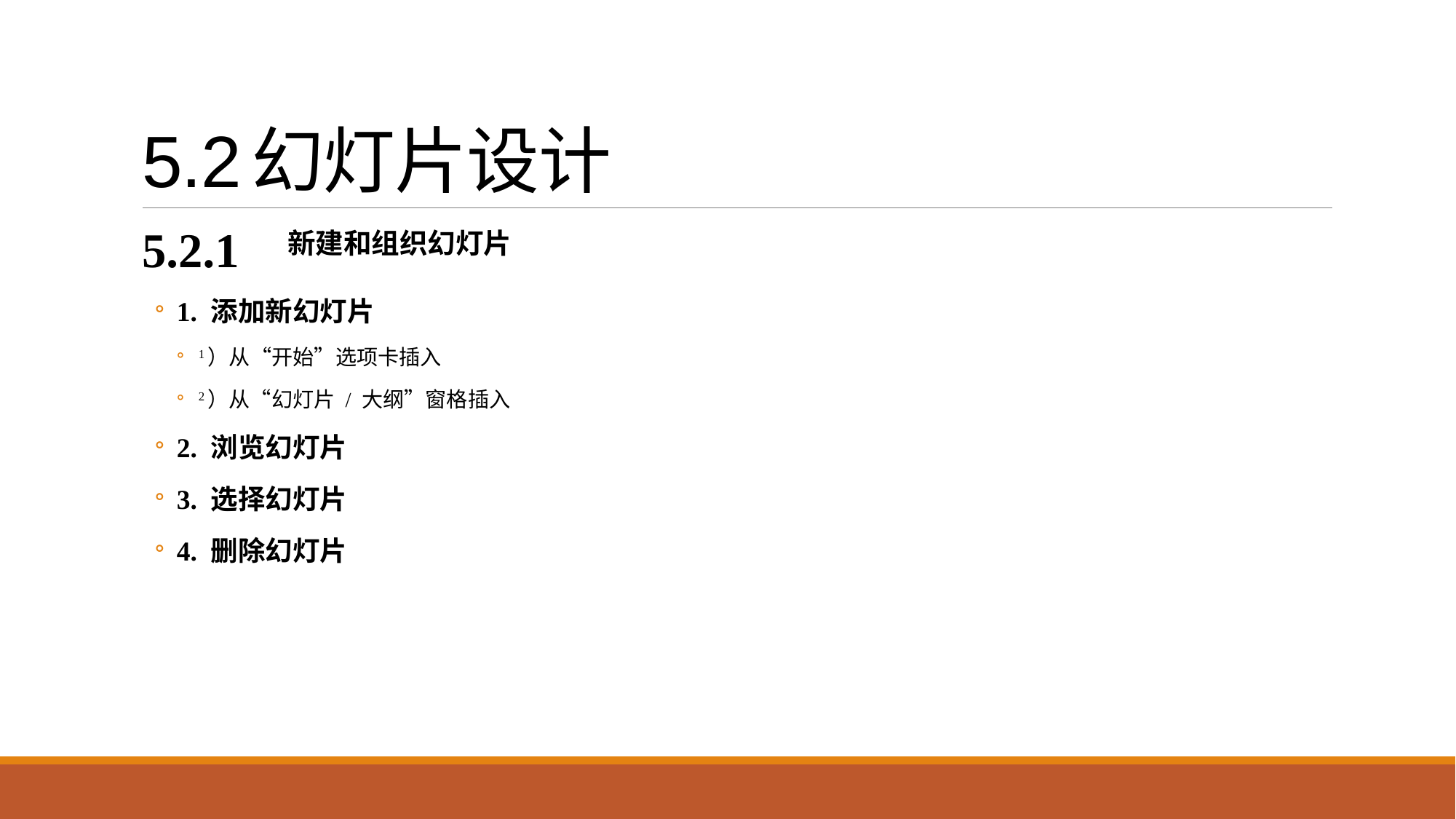

# 5.2	幻灯片设计
5.2.1   新建和组织幻灯片
1. 添加新幻灯片
1）从“开始”选项卡插入
2）从“幻灯片 / 大纲”窗格插入
2. 浏览幻灯片
3. 选择幻灯片
4. 删除幻灯片